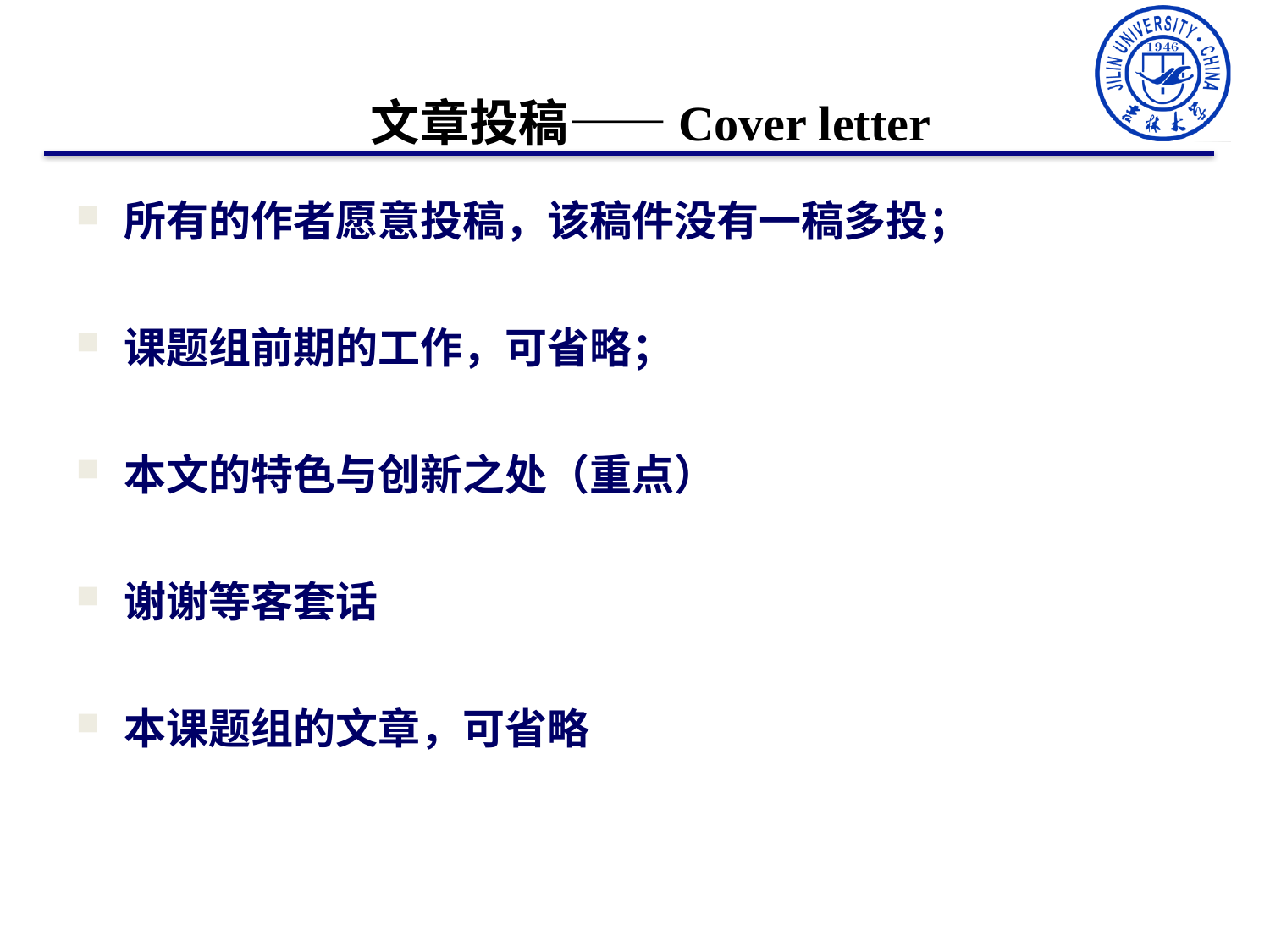

文章投稿——Cover letter
所有的作者愿意投稿，该稿件没有一稿多投；

课题组前期的工作，可省略；

本文的特色与创新之处（重点）

谢谢等客套话

本课题组的文章，可省略